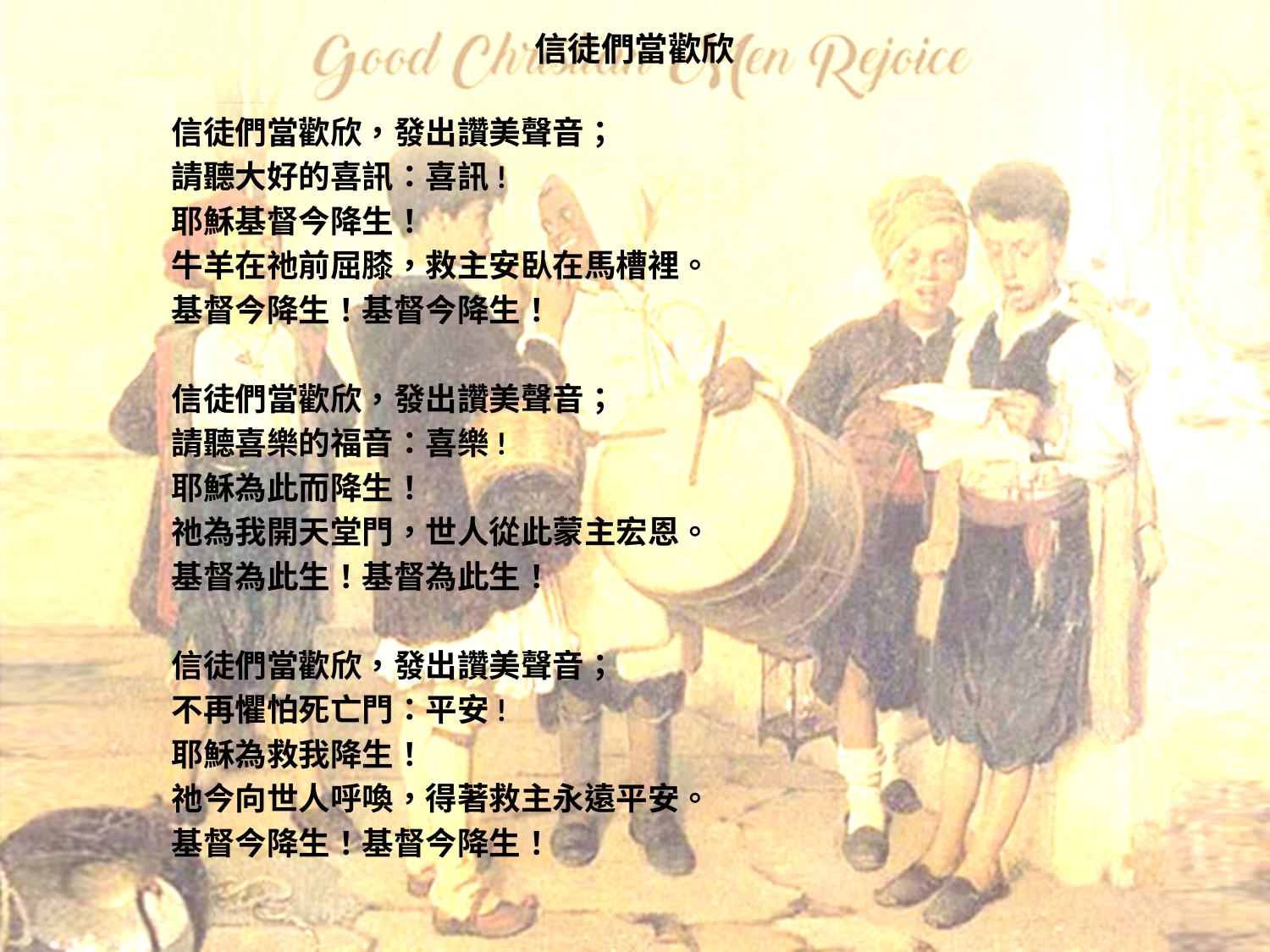

# 信徒們當歡欣
信徒們當歡欣，發出讚美聲音；
請聽大好的喜訊：喜訊!
耶穌基督今降生！
牛羊在祂前屈膝，救主安臥在馬槽裡。
基督今降生！基督今降生！

信徒們當歡欣，發出讚美聲音；
請聽喜樂的福音：喜樂!
耶穌為此而降生！
祂為我開天堂門，世人從此蒙主宏恩。
基督為此生！基督為此生！

信徒們當歡欣，發出讚美聲音；
不再懼怕死亡門：平安!
耶穌為救我降生！
祂今向世人呼喚，得著救主永遠平安。
基督今降生！基督今降生！